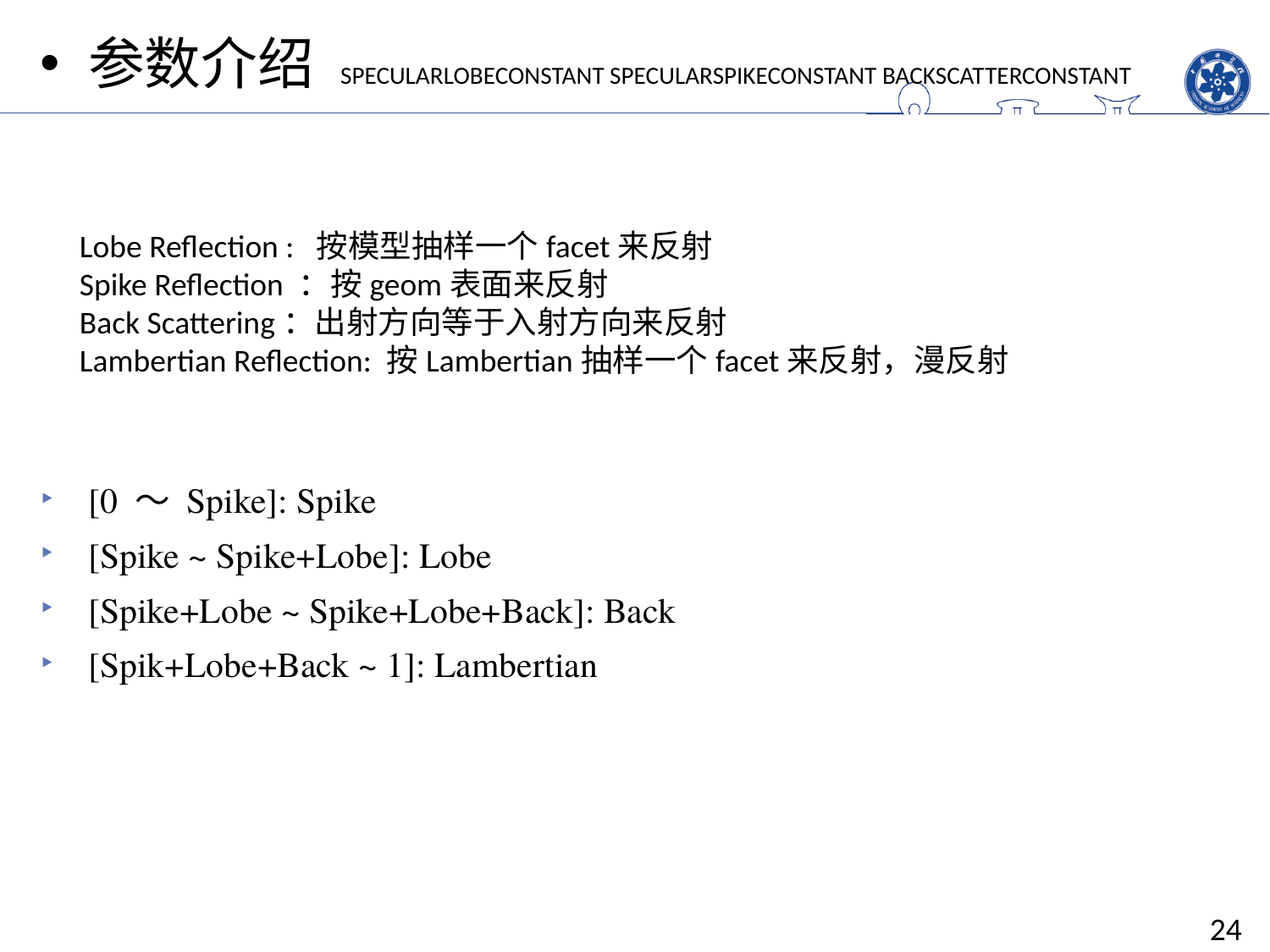

参数介绍 SPECULARLOBECONSTANT SPECULARSPIKECONSTANT BACKSCATTERCONSTANT
Lobe Reflection :  按模型抽样一个facet来反射
Spike Reflection ：按geom表面来反射
Back Scattering：出射方向等于入射方向来反射
Lambertian Reflection: 按Lambertian抽样一个facet来反射，漫反射
[0 ～ Spike]: Spike
[Spike ~ Spike+Lobe]: Lobe
[Spike+Lobe ~ Spike+Lobe+Back]: Back
[Spik+Lobe+Back ~ 1]: Lambertian
24